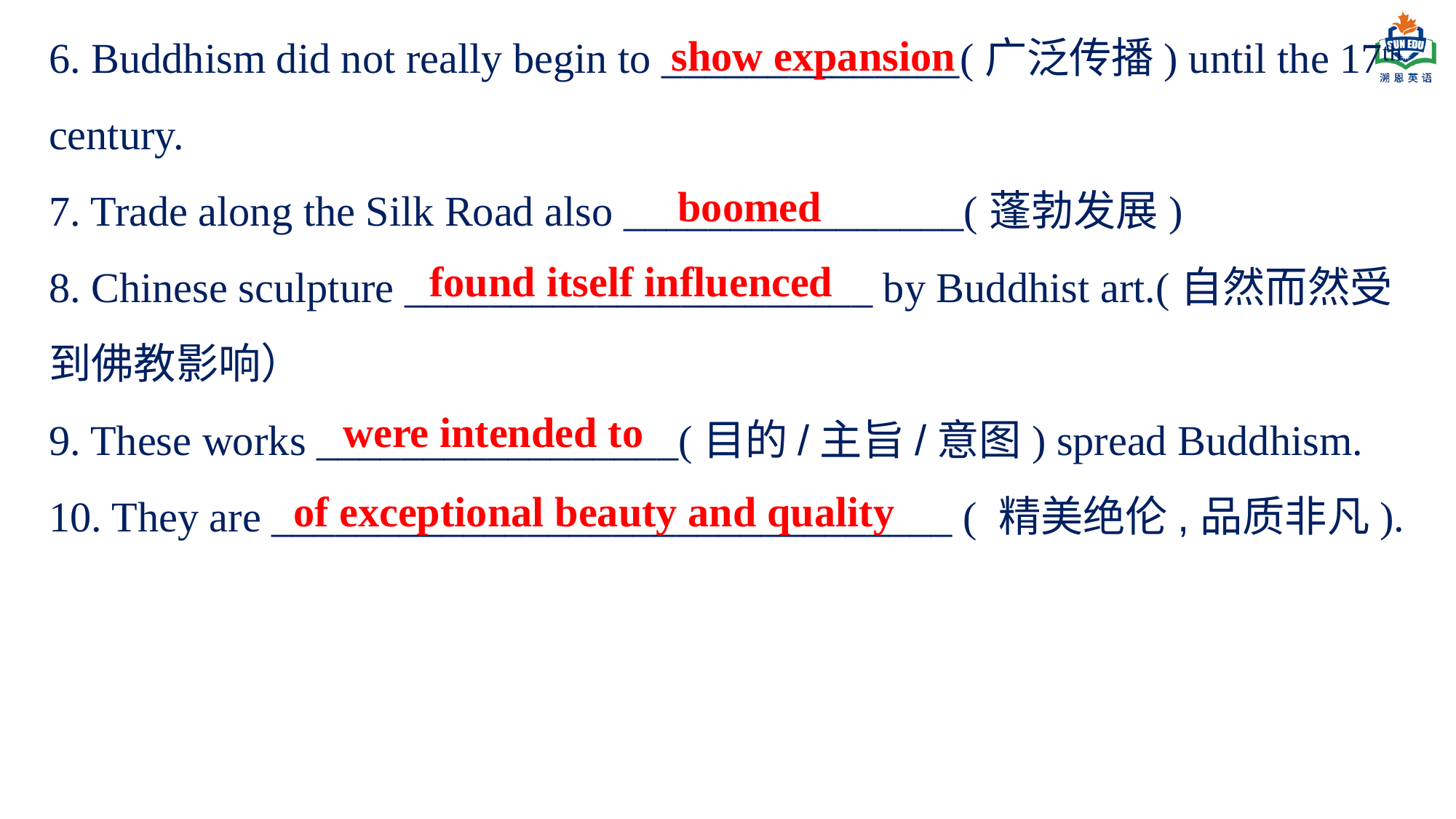

6. Buddhism did not really begin to ______________(广泛传播) until the 17th century.
7. Trade along the Silk Road also ________________(蓬勃发展)
8. Chinese sculpture ______________________ by Buddhist art.(自然而然受到佛教影响）
9. These works _________________(目的/主旨/意图) spread Buddhism.
10. They are ________________________________ ( 精美绝伦,品质非凡).
show expansion
boomed
found itself influenced
were intended to
of exceptional beauty and quality